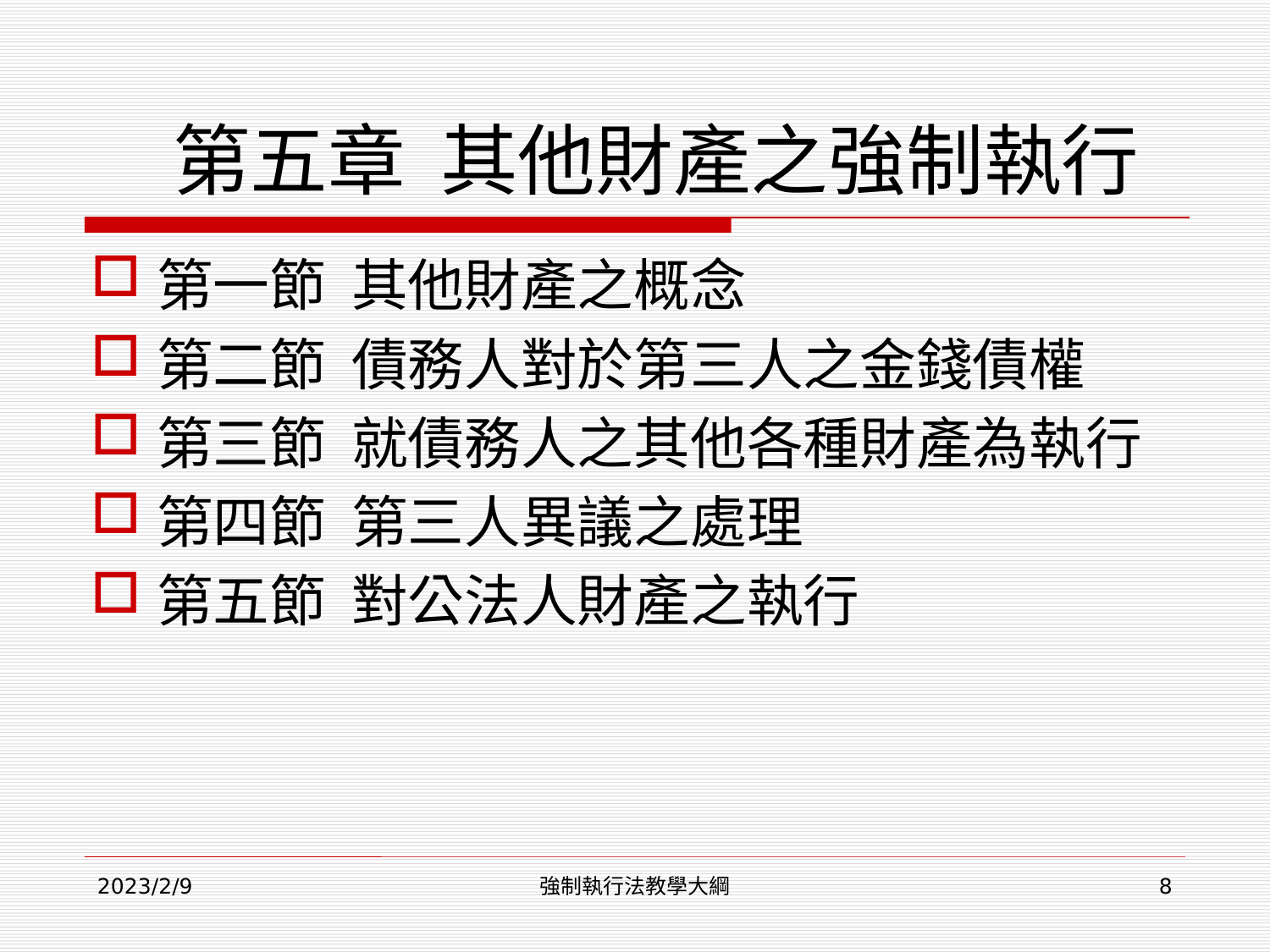

# 第五章  其他財產之強制執行
第一節  其他財產之概念
第二節  債務人對於第三人之金錢債權
第三節  就債務人之其他各種財產為執行
第四節  第三人異議之處理
第五節  對公法人財產之執行

2023/2/9
強制執行法教學大綱
8